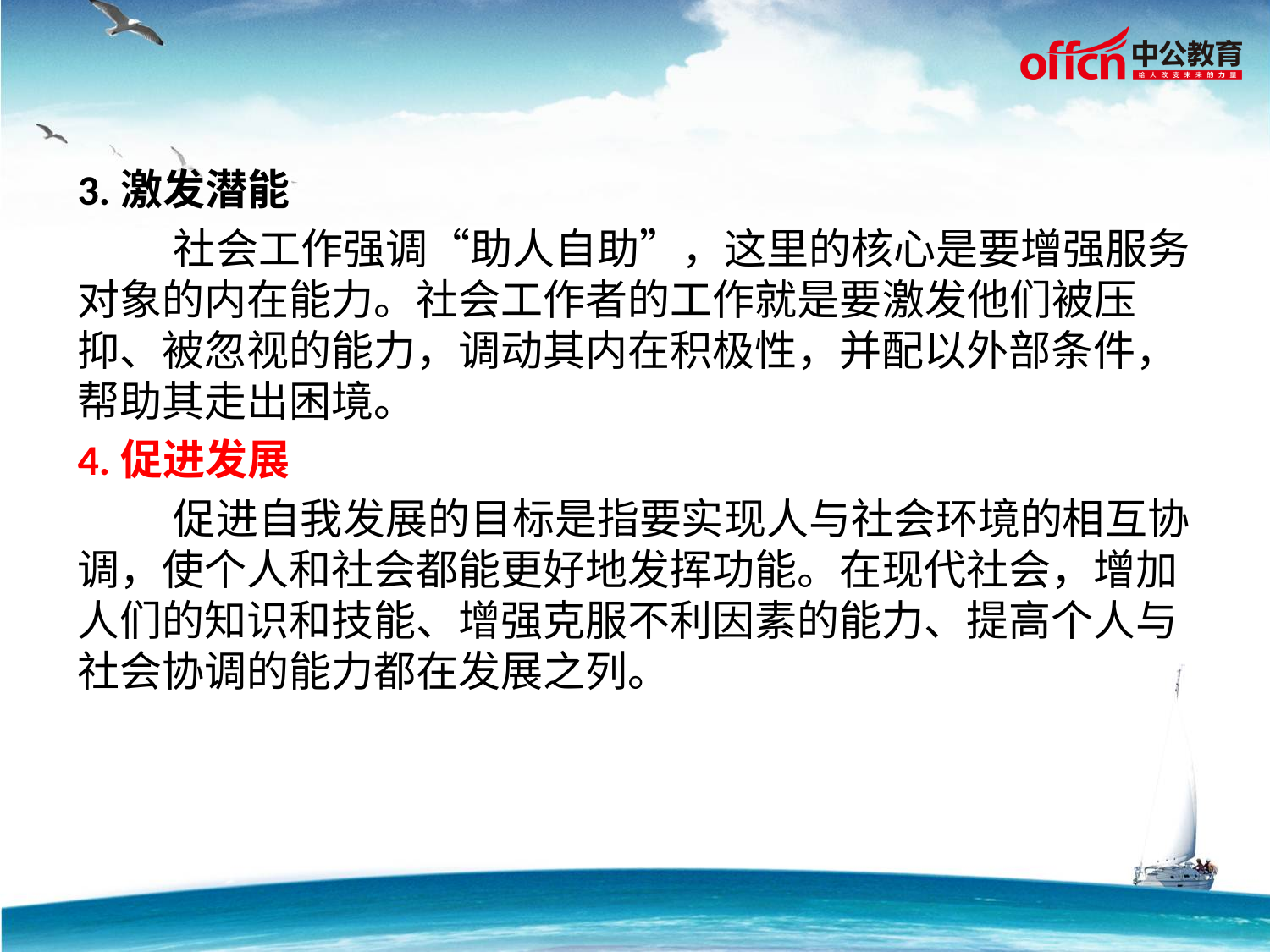

3.激发潜能
         社会工作强调“助人自助”，这里的核心是要增强服务对象的内在能力。社会工作者的工作就是要激发他们被压抑、被忽视的能力，调动其内在积极性，并配以外部条件，帮助其走出困境。
4.促进发展
         促进自我发展的目标是指要实现人与社会环境的相互协调，使个人和社会都能更好地发挥功能。在现代社会，增加人们的知识和技能、增强克服不利因素的能力、提高个人与社会协调的能力都在发展之列。